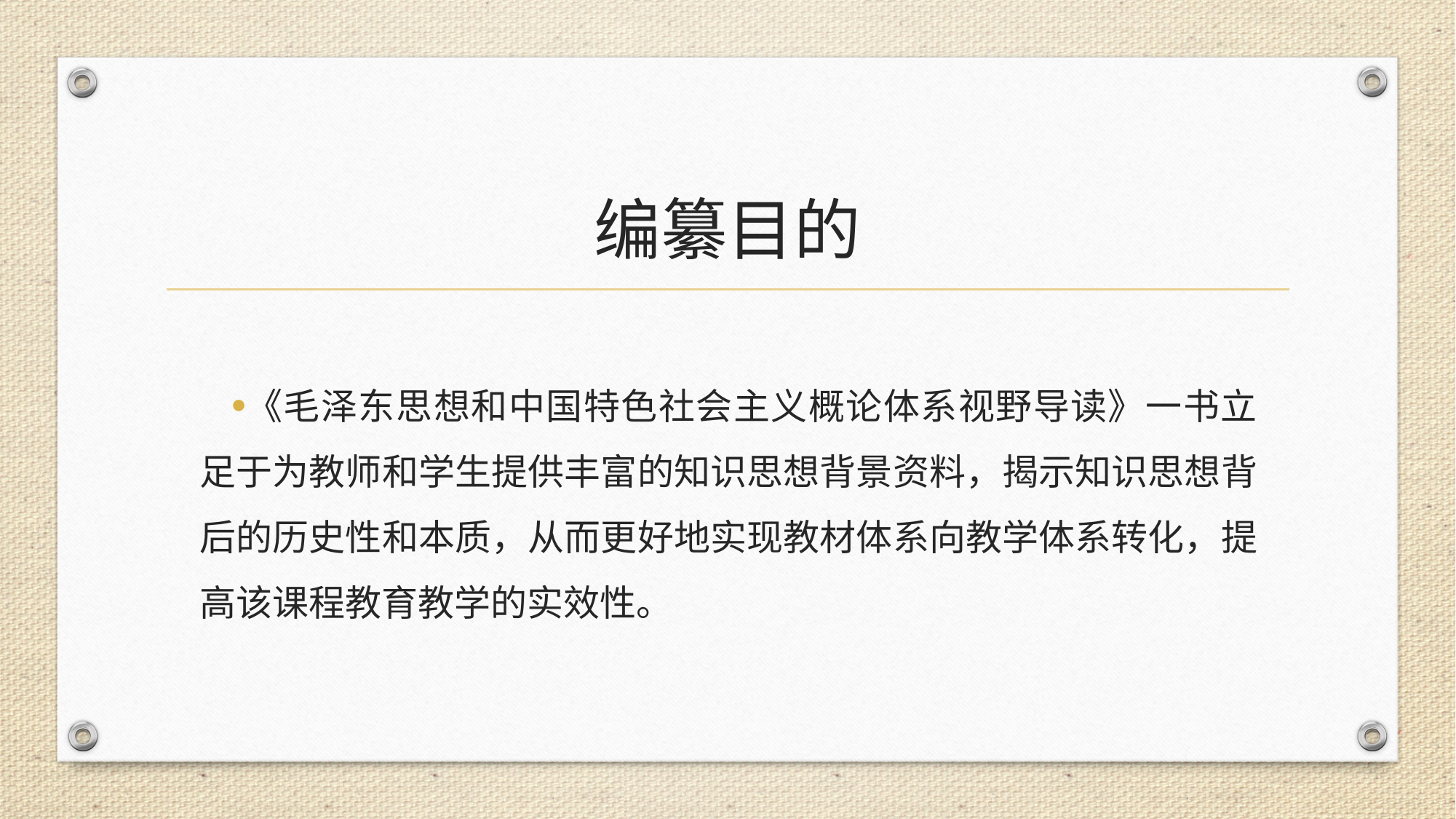

# 编纂目的

《毛泽东思想和中国特色社会主义概论体系视野导读》一书立足于为教师和学生提供丰富的知识思想背景资料，揭示知识思想背后的历史性和本质，从而更好地实现教材体系向教学体系转化，提高该课程教育教学的实效性。